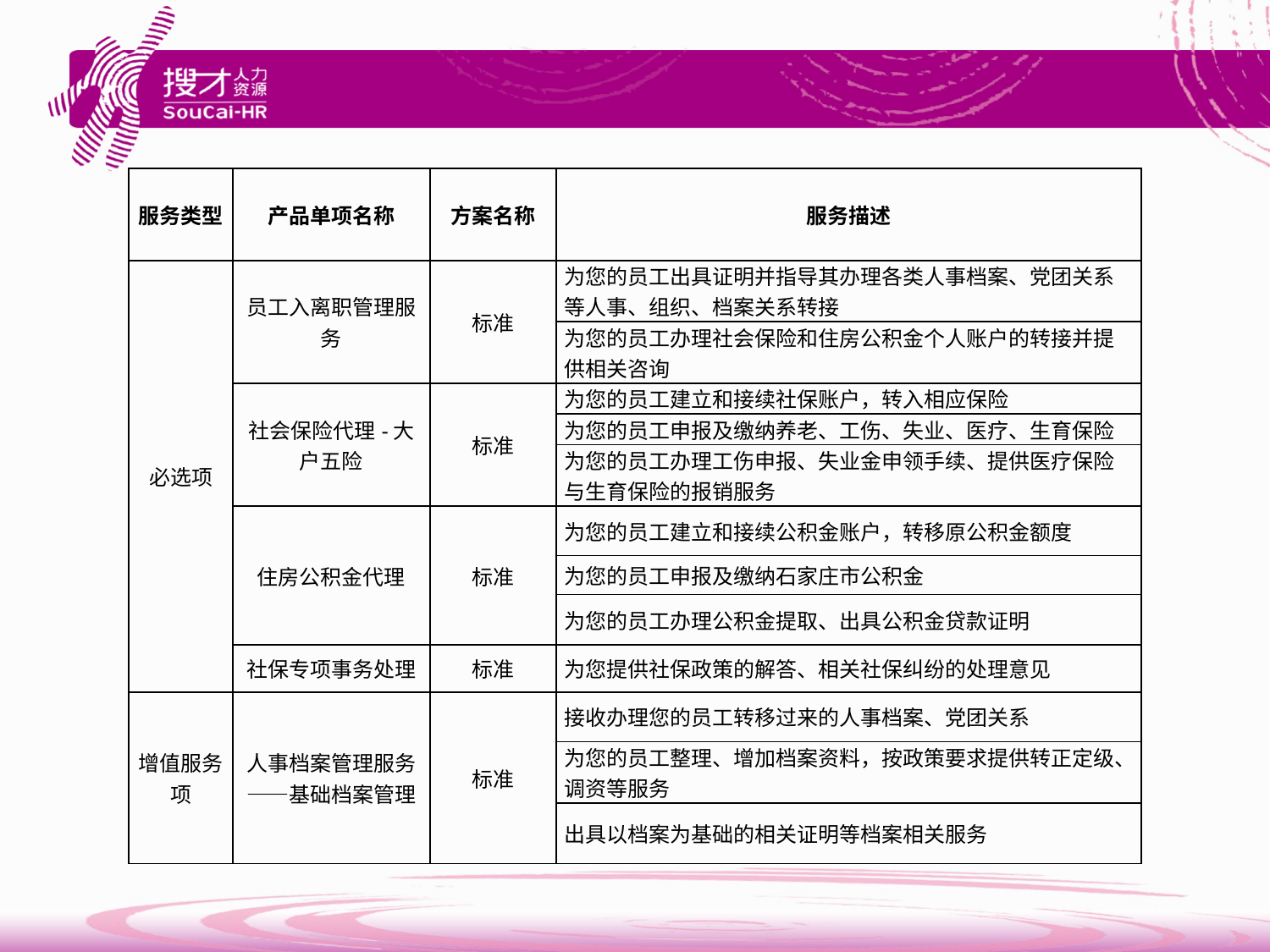

| 服务类型 | 产品单项名称 | 方案名称 | 服务描述 |
| --- | --- | --- | --- |
| 必选项 | 员工入离职管理服务 | 标准 | 为您的员工出具证明并指导其办理各类人事档案、党团关系等人事、组织、档案关系转接 |
|  |  |  | 为您的员工办理社会保险和住房公积金个人账户的转接并提供相关咨询 |
|  | 社会保险代理-大户五险 | 标准 | 为您的员工建立和接续社保账户，转入相应保险 |
|  |  |  | 为您的员工申报及缴纳养老、工伤、失业、医疗、生育保险 |
|  |  |  | 为您的员工办理工伤申报、失业金申领手续、提供医疗保险与生育保险的报销服务 |
|  | 住房公积金代理 | 标准 | 为您的员工建立和接续公积金账户，转移原公积金额度 |
|  |  |  | 为您的员工申报及缴纳石家庄市公积金 |
|  |  |  | 为您的员工办理公积金提取、出具公积金贷款证明 |
|  | 社保专项事务处理 | 标准 | 为您提供社保政策的解答、相关社保纠纷的处理意见 |
| 增值服务项 | 人事档案管理服务——基础档案管理 | 标准 | 接收办理您的员工转移过来的人事档案、党团关系 |
|  |  |  | 为您的员工整理、增加档案资料，按政策要求提供转正定级、调资等服务 |
|  |  |  | 出具以档案为基础的相关证明等档案相关服务 |